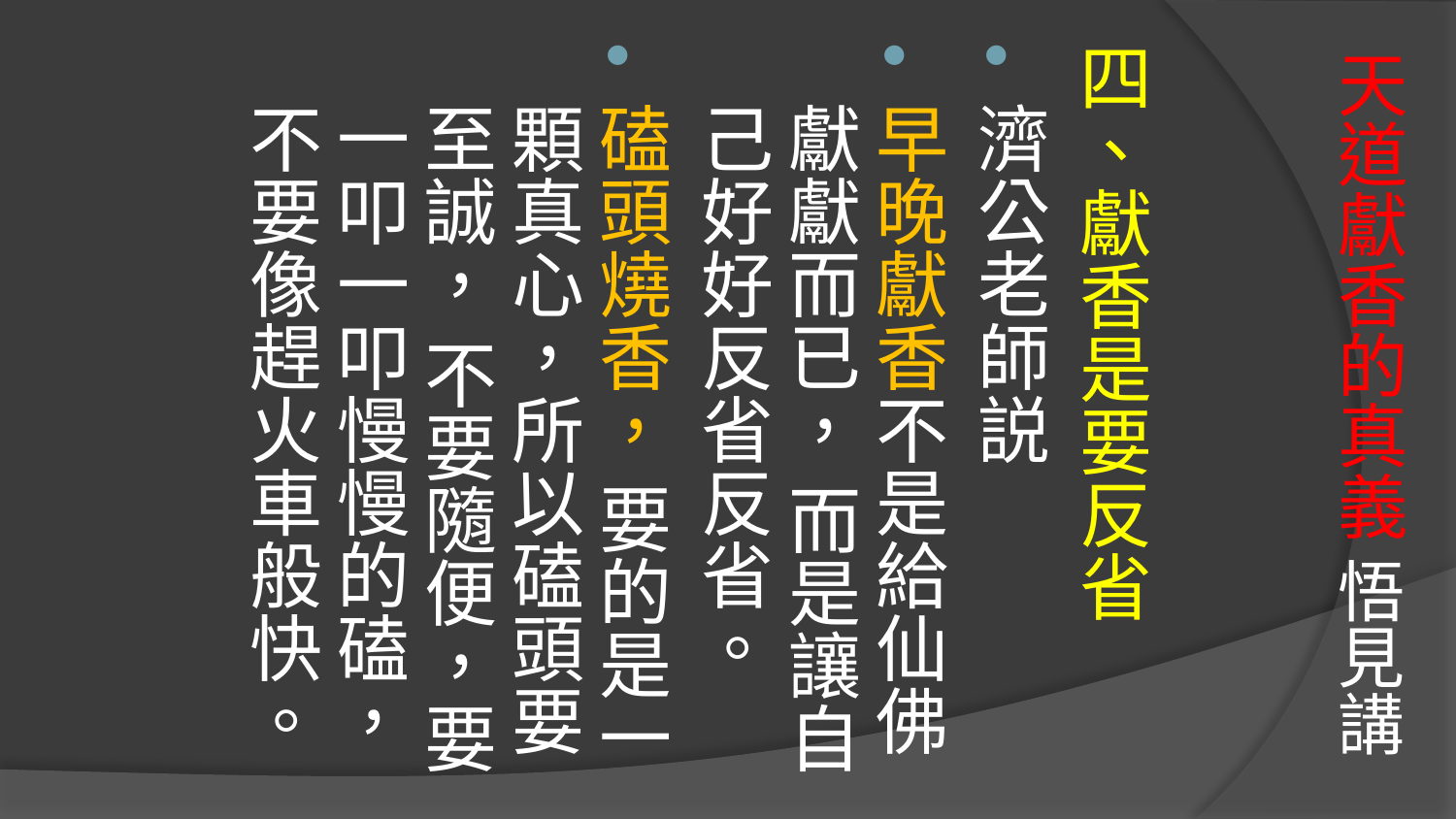

# 天道獻香的真義 悟見講
四、獻香是要反省
濟公老師説
早晚獻香不是給仙佛獻獻而已， 而是讓自己好好反省反省。
磕頭燒香， 要的是一顆真心，所以磕頭要至誠， 不要隨便，要一叩一叩慢慢的磕， 不要像趕火車般快。